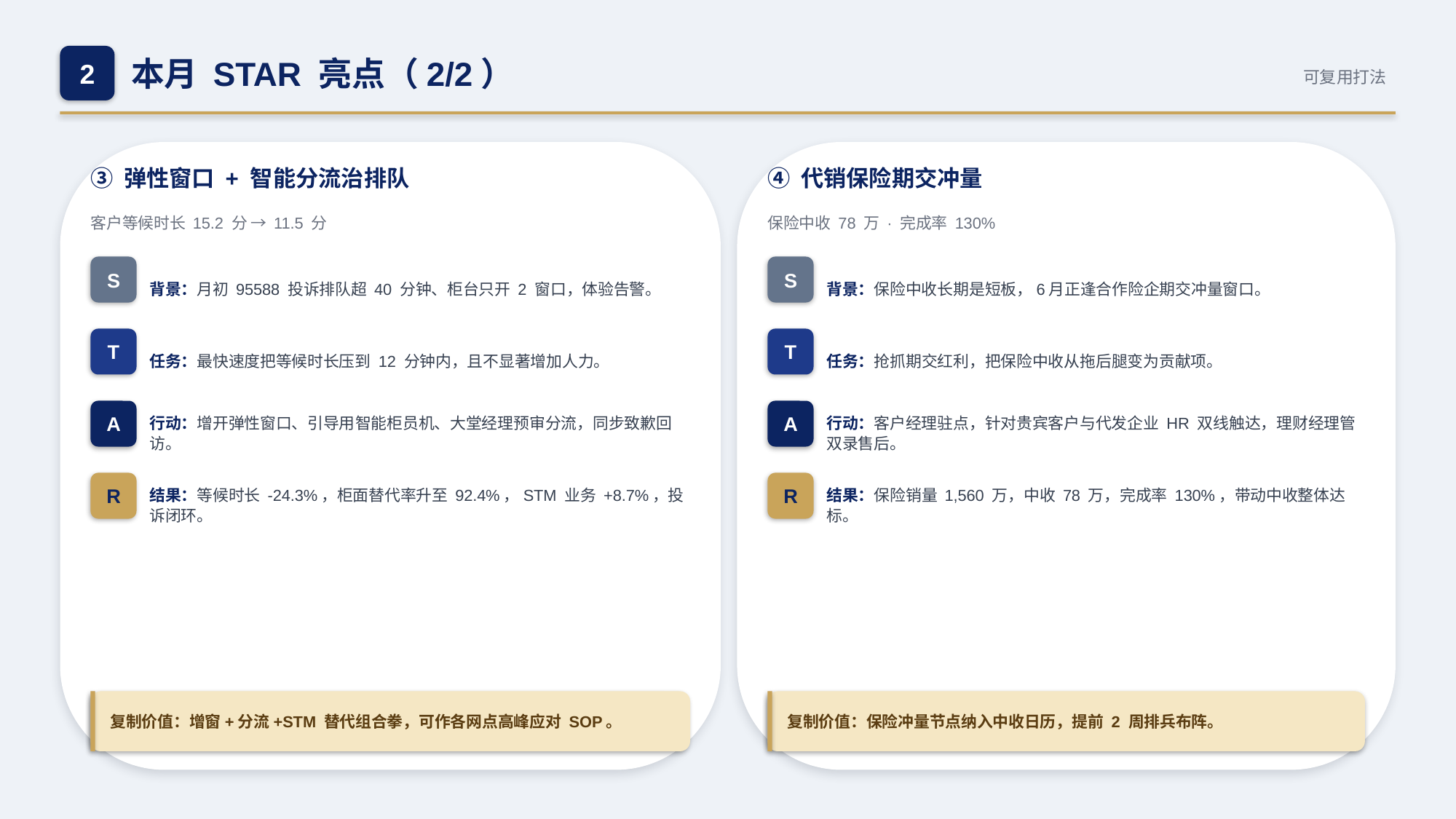

2
本月 STAR 亮点（2/2）
可复用打法

③ 弹性窗口 + 智能分流治排队
④ 代销保险期交冲量
客户等候时长 15.2 分 → 11.5 分
保险中收 78 万 · 完成率 130%
背景：月初 95588 投诉排队超 40 分钟、柜台只开 2 窗口，体验告警。
背景：保险中收长期是短板，6月正逢合作险企期交冲量窗口。

S

S
任务：最快速度把等候时长压到 12 分钟内，且不显著增加人力。
任务：抢抓期交红利，把保险中收从拖后腿变为贡献项。

T

T
行动：增开弹性窗口、引导用智能柜员机、大堂经理预审分流，同步致歉回访。
行动：客户经理驻点，针对贵宾客户与代发企业 HR 双线触达，理财经理管双录售后。

A

A
结果：等候时长 -24.3%，柜面替代率升至 92.4%，STM 业务 +8.7%，投诉闭环。
结果：保险销量 1,560 万，中收 78 万，完成率 130%，带动中收整体达标。

R

R

复制价值：增窗+分流+STM 替代组合拳，可作各网点高峰应对 SOP。

复制价值：保险冲量节点纳入中收日历，提前 2 周排兵布阵。